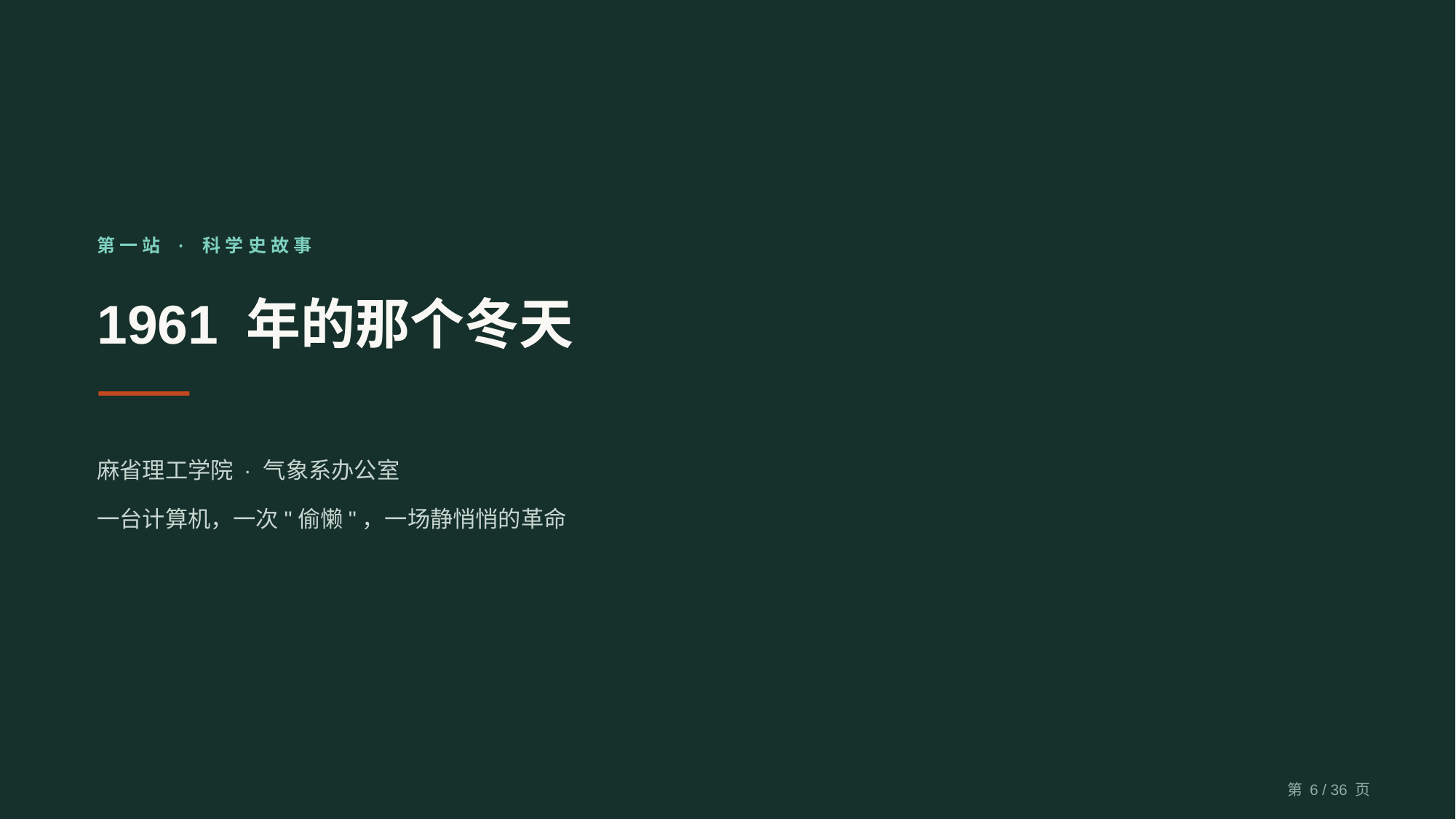

第一站 · 科学史故事
1961 年的那个冬天

麻省理工学院 · 气象系办公室
一台计算机，一次"偷懒"，一场静悄悄的革命
第 6 / 36 页